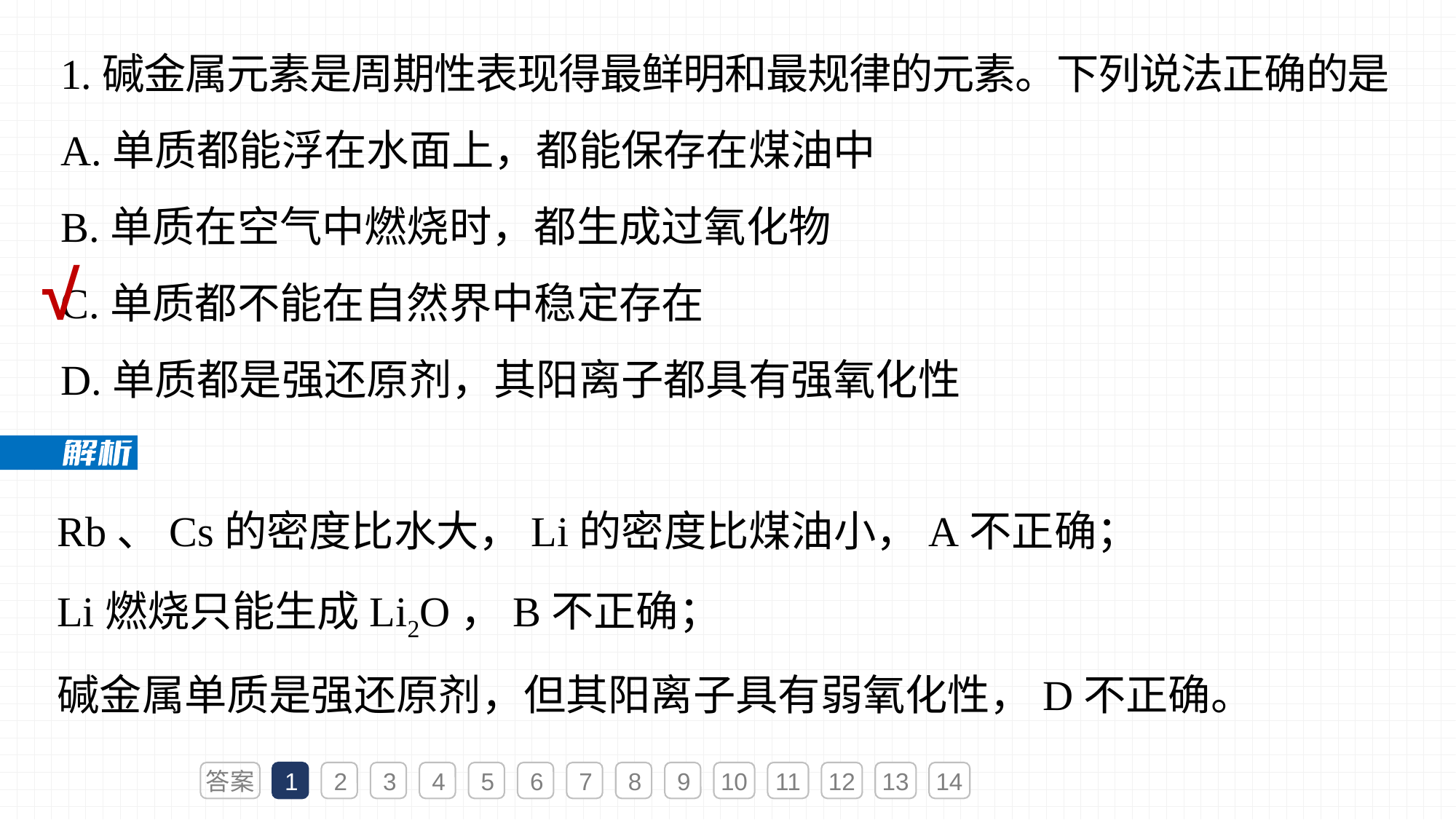

1.碱金属元素是周期性表现得最鲜明和最规律的元素。下列说法正确的是
A.单质都能浮在水面上，都能保存在煤油中
B.单质在空气中燃烧时，都生成过氧化物
C.单质都不能在自然界中稳定存在
D.单质都是强还原剂，其阳离子都具有强氧化性
√

Rb、Cs的密度比水大，Li的密度比煤油小，A不正确；
Li燃烧只能生成Li2O，B不正确；
碱金属单质是强还原剂，但其阳离子具有弱氧化性，D不正确。
答案
1
2
3
4
5
6
7
8
9
10
11
12
13
14